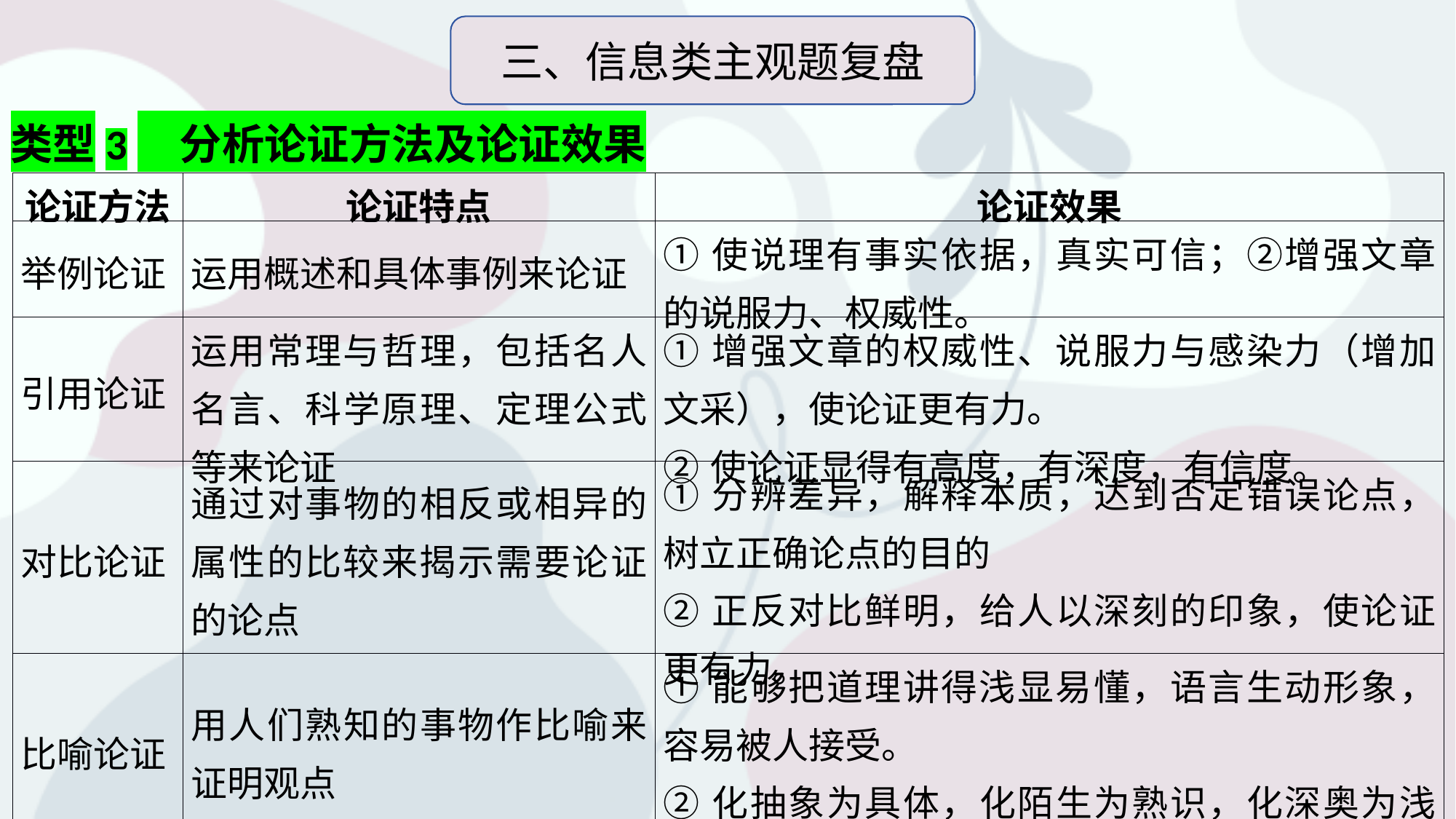

三、信息类主观题复盘
类型3　分析论证方法及论证效果
| 论证方法 | 论证特点 | 论证效果 |
| --- | --- | --- |
| 举例论证 | 运用概述和具体事例来论证 | ①使说理有事实依据，真实可信；②增强文章的说服力、权威性。 |
| 引用论证 | 运用常理与哲理，包括名人名言、科学原理、定理公式等来论证 | ①增强文章的权威性、说服力与感染力（增加文采），使论证更有力。 ②使论证显得有高度，有深度，有信度。 |
| 对比论证 | 通过对事物的相反或相异的属性的比较来揭示需要论证的论点 | ①分辨差异，解释本质，达到否定错误论点，树立正确论点的目的 ②正反对比鲜明，给人以深刻的印象，使论证更有力。 |
| 比喻论证 | 用人们熟知的事物作比喻来证明观点 | ①能够把道理讲得浅显易懂，语言生动形象，容易被人接受。 ②化抽象为具体，化陌生为熟识，化深奥为浅显。 |